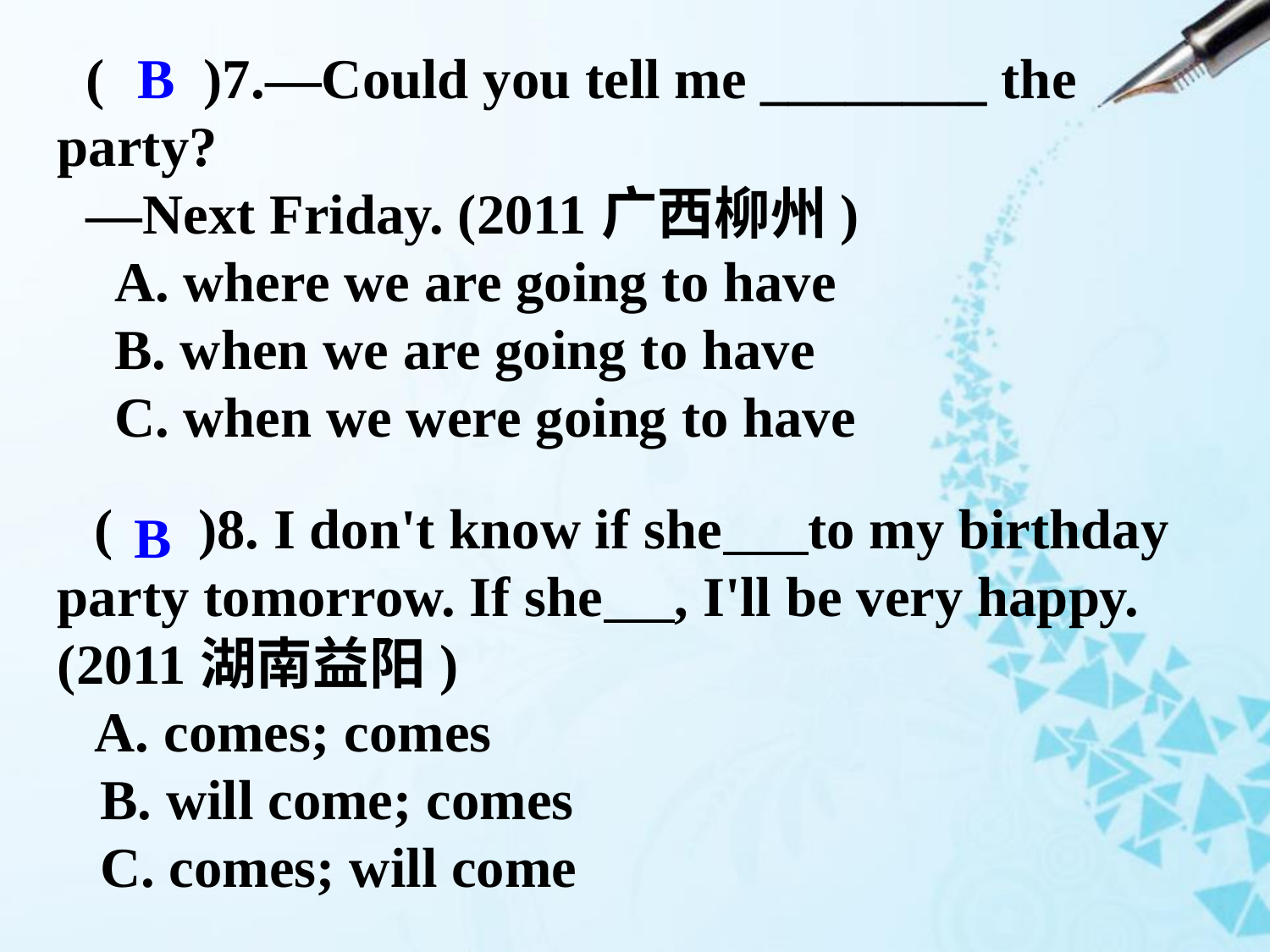

(       )7.—Could you tell me ________ the party?
  —Next Friday. (2011广西柳州)
    A. where we are going to have
    B. when we are going to have
    C. when we were going to have
B
(      )8. I don't know if she      to my birthday party tomorrow. If she     , I'll be very happy. (2011湖南益阳)
A. comes; comes
   B. will come; comes
   C. comes; will come
B